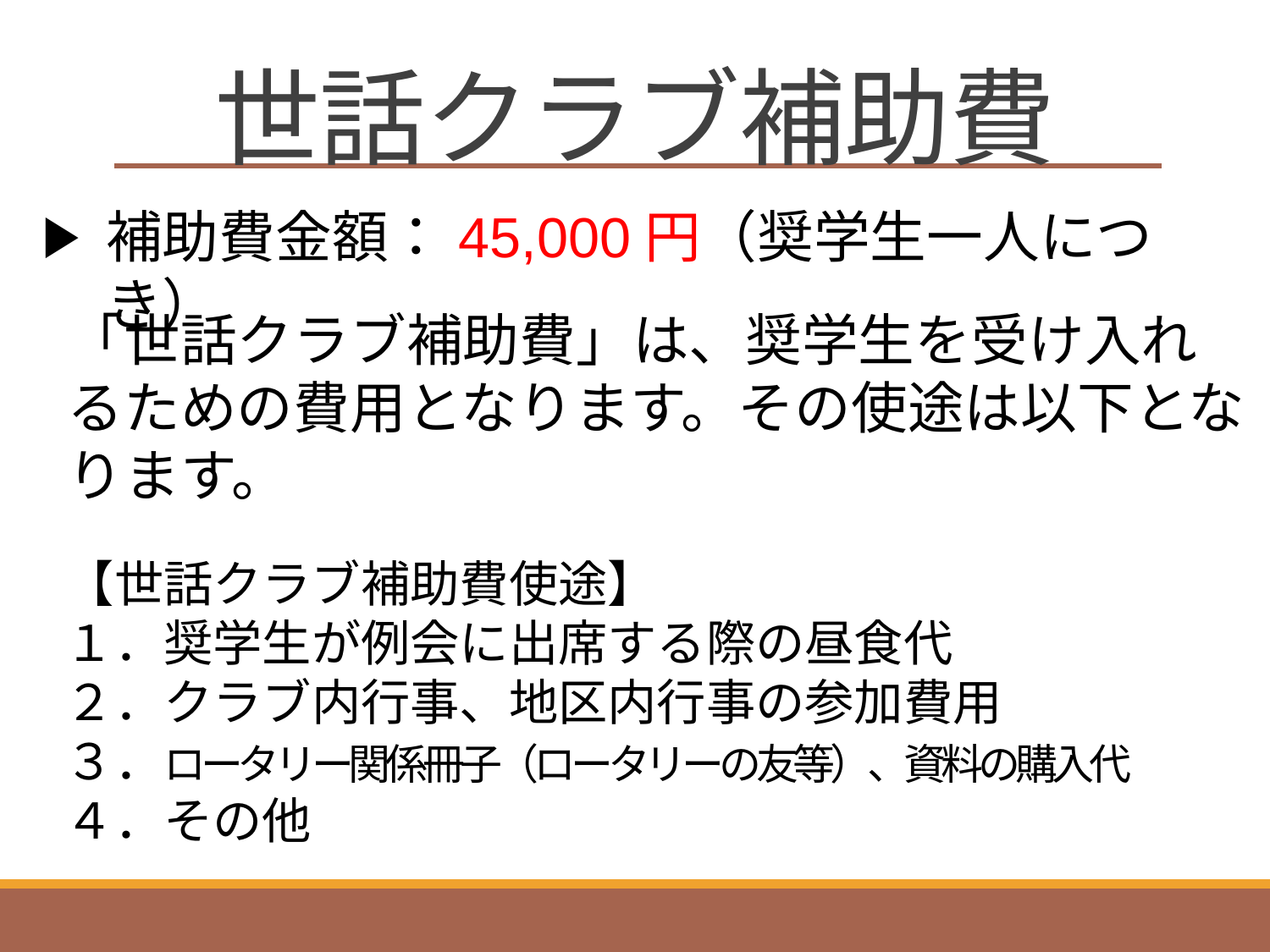

# 世話クラブ補助費
補助費金額：45,000円（奨学生一人につき）
「世話クラブ補助費」は、奨学生を受け入れるための費用となります。その使途は以下となります。
【世話クラブ補助費使途】
１．奨学生が例会に出席する際の昼食代
２．クラブ内行事、地区内行事の参加費用
３．ロータリー関係冊子（ロータリーの友等）、資料の購入代
４．その他